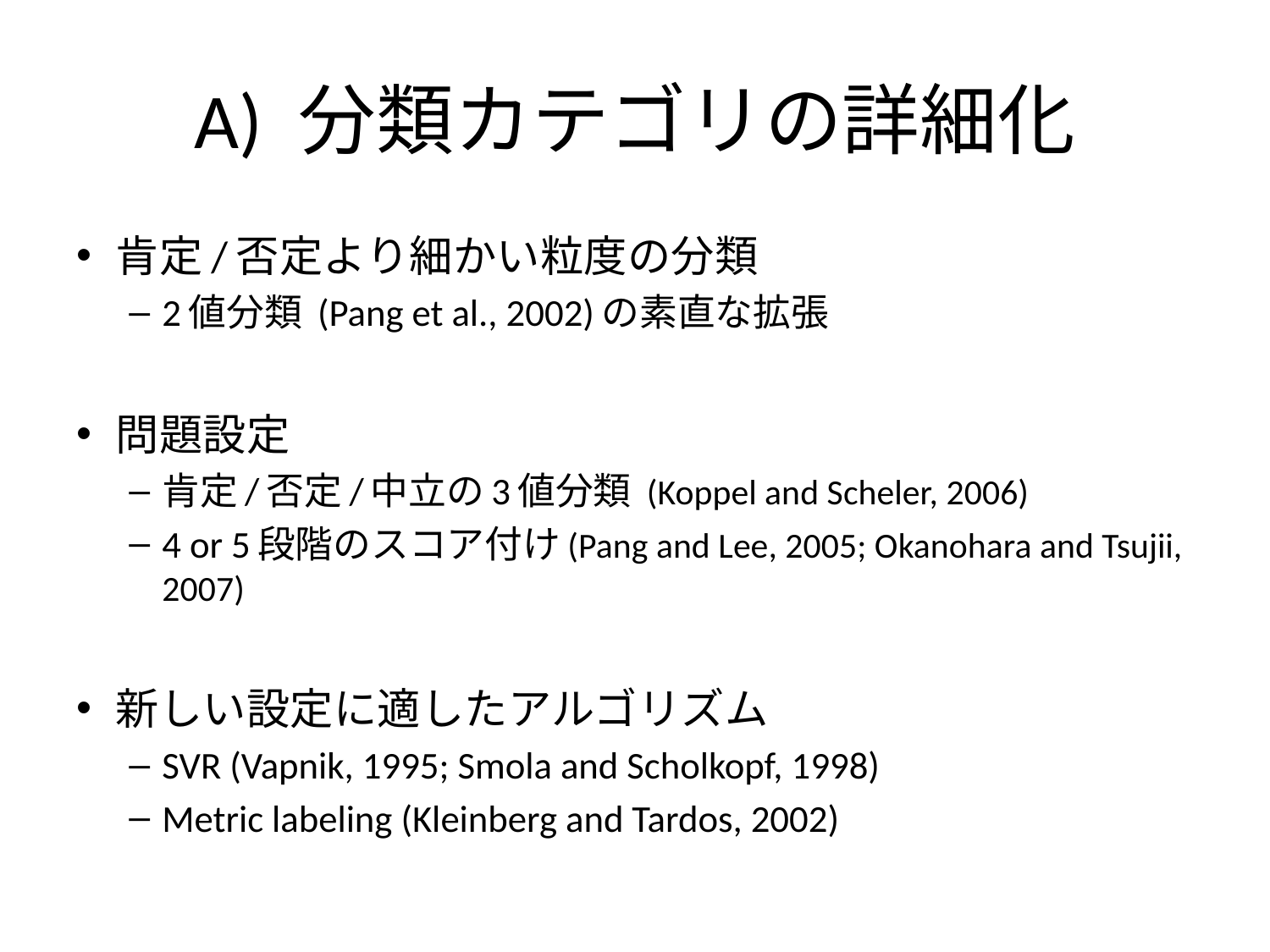

# A) 分類カテゴリの詳細化
肯定/否定より細かい粒度の分類
2値分類 (Pang et al., 2002)の素直な拡張

問題設定
肯定/否定/中立の3値分類 (Koppel and Scheler, 2006)
4 or 5段階のスコア付け(Pang and Lee, 2005; Okanohara and Tsujii, 2007)

新しい設定に適したアルゴリズム
SVR (Vapnik, 1995; Smola and Scholkopf, 1998)
Metric labeling (Kleinberg and Tardos, 2002)